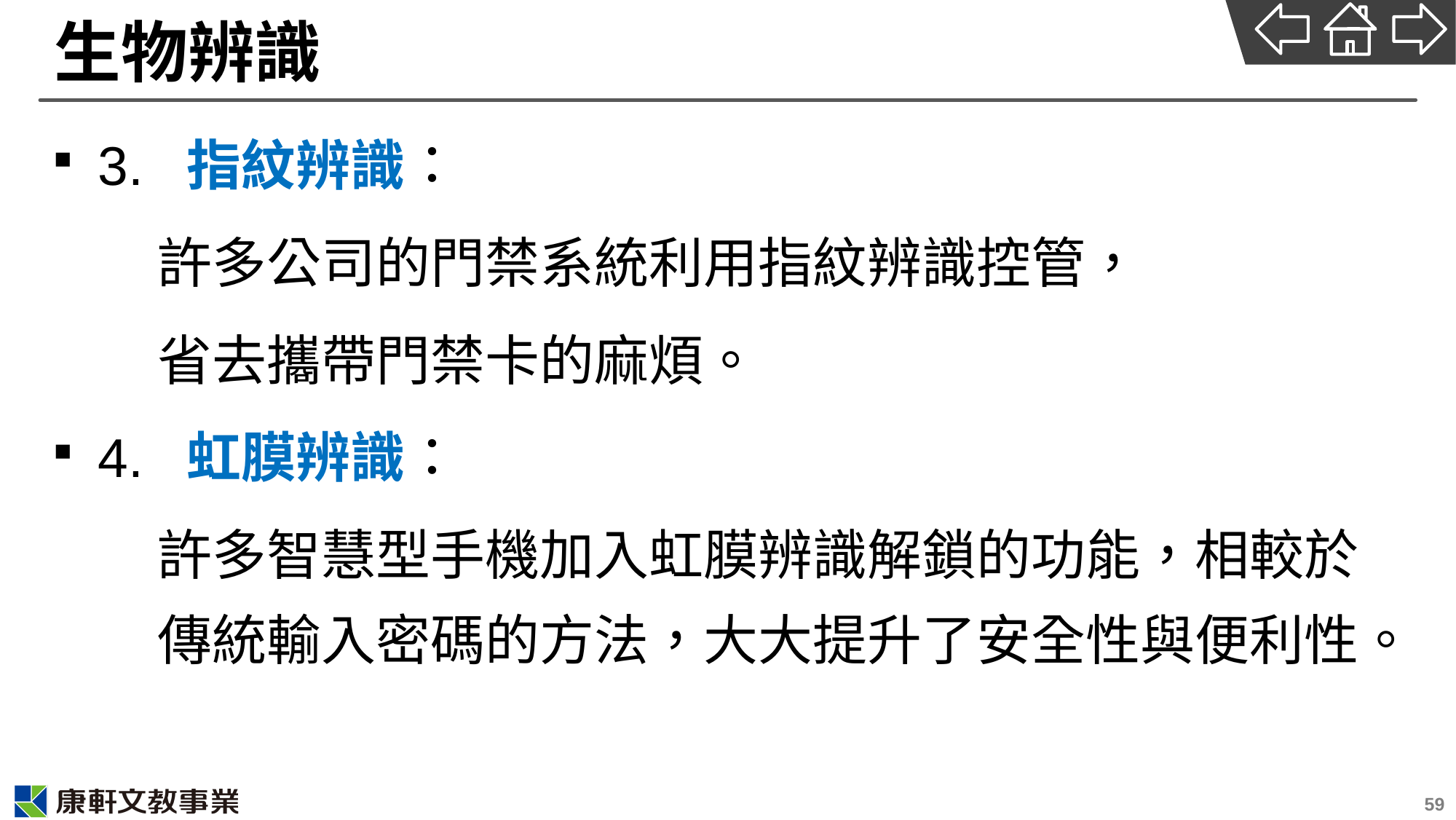

# 生物辨識
3.  指紋辨識：
許多公司的門禁系統利用指紋辨識控管，
省去攜帶門禁卡的麻煩。
4.  虹膜辨識：
許多智慧型手機加入虹膜辨識解鎖的功能，相較於傳統輸入密碼的方法，大大提升了安全性與便利性。
59